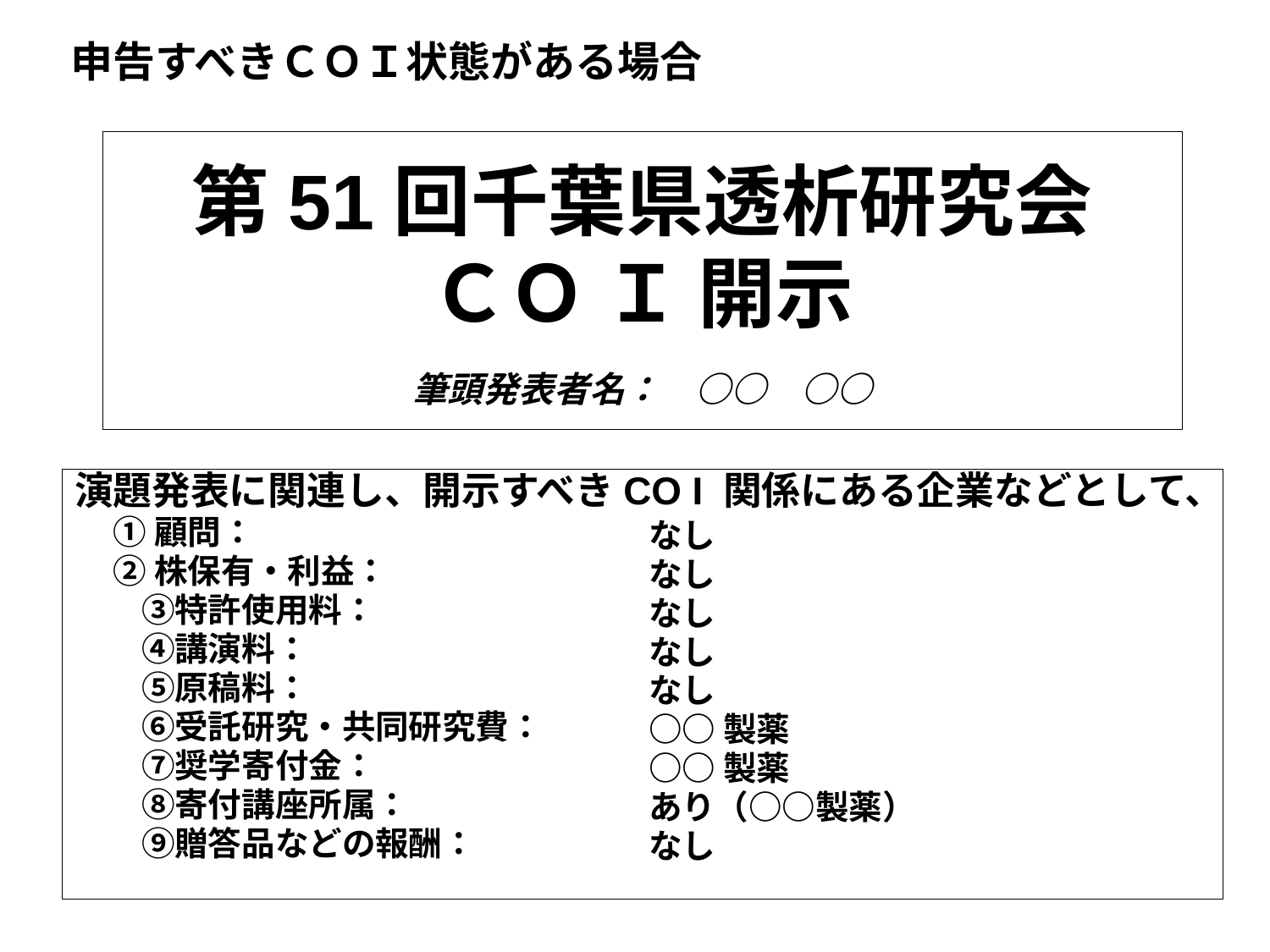

申告すべきＣＯＩ状態がある場合

# 第51回千葉県透析研究会 ＣＯ Ｉ 開示 　 筆頭発表者名：　○○　○○
演題発表に関連し、開示すべきCO I 関係にある企業などとして、
     ①顧問：
     ②株保有・利益：
　　③特許使用料：
　　④講演料：
　　⑤原稿料：
　　⑥受託研究・共同研究費：
　　⑦奨学寄付金：
　　⑧寄付講座所属：
　　⑨贈答品などの報酬：

なし
なし
なし
なし
なし
○○製薬
○○製薬
あり（○○製薬）
なし